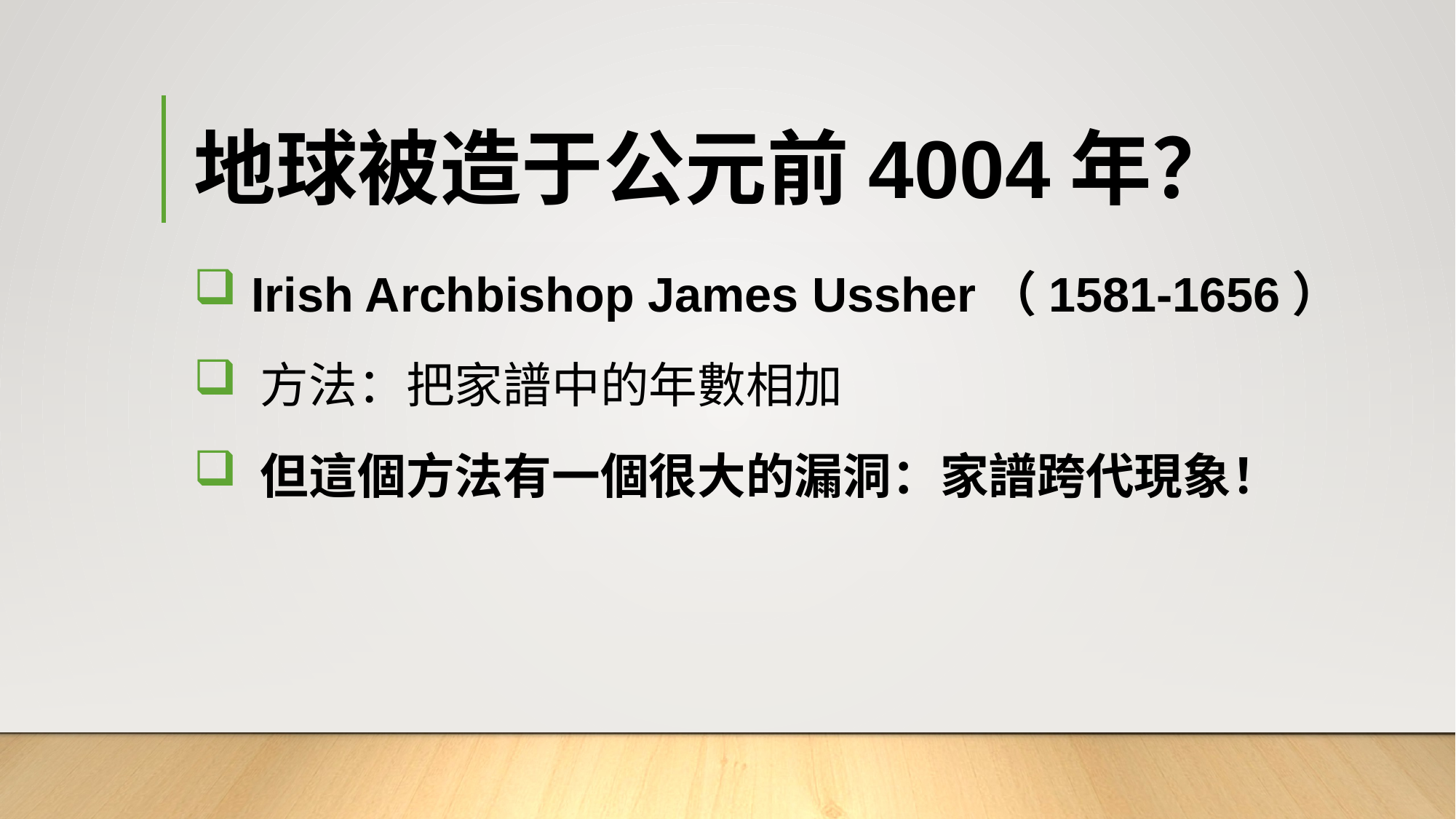

# 地球被造于公元前4004年？
 Irish Archbishop James Ussher（1581-1656）
 方法：把家譜中的年數相加
 但這個方法有一個很大的漏洞：家譜跨代現象！